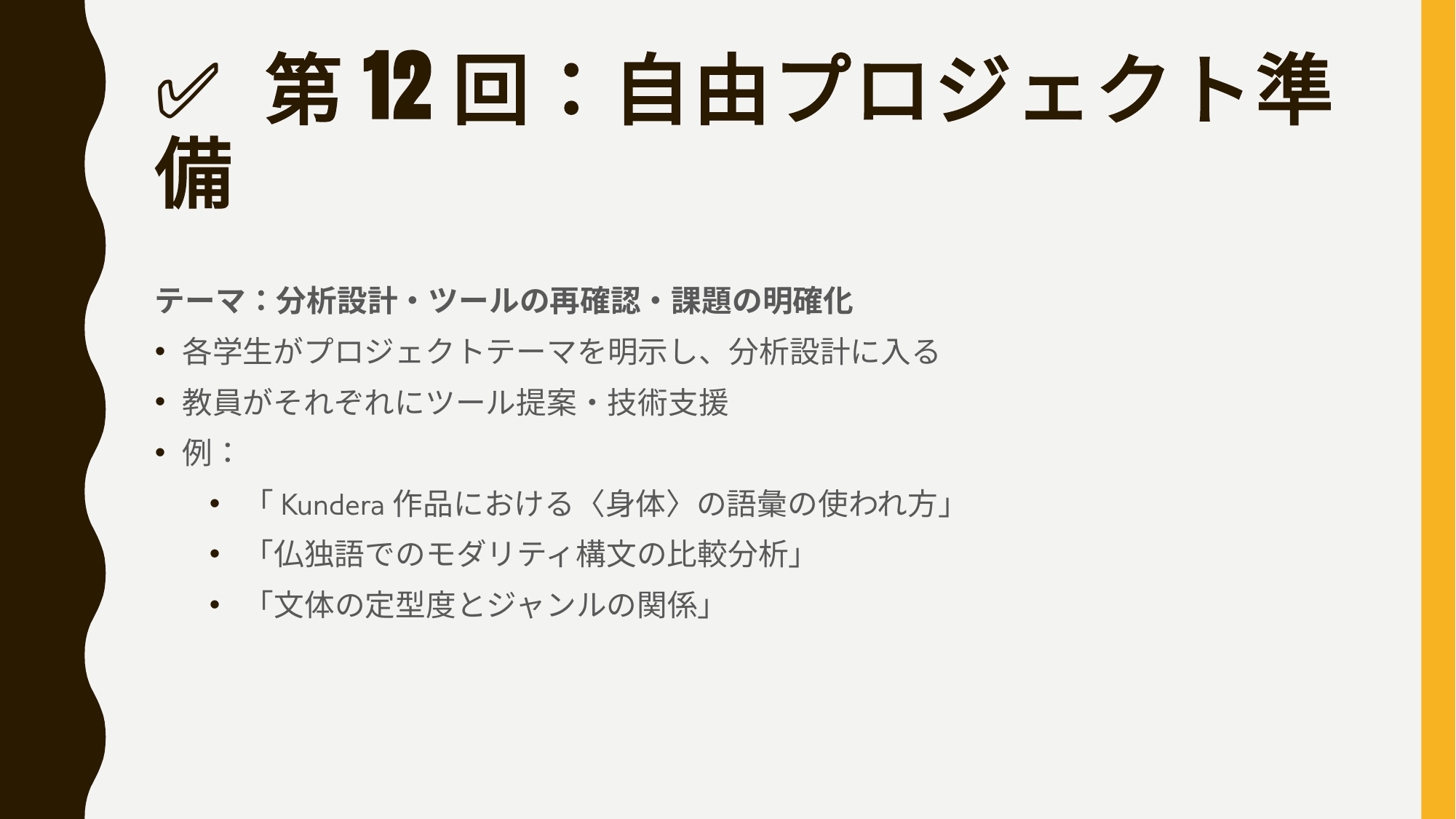

# ✅ 第12回：自由プロジェクト準備
テーマ：分析設計・ツールの再確認・課題の明確化
各学生がプロジェクトテーマを明示し、分析設計に入る
教員がそれぞれにツール提案・技術支援
例：
「Kundera作品における〈身体〉の語彙の使われ方」
「仏独語でのモダリティ構文の比較分析」
「文体の定型度とジャンルの関係」